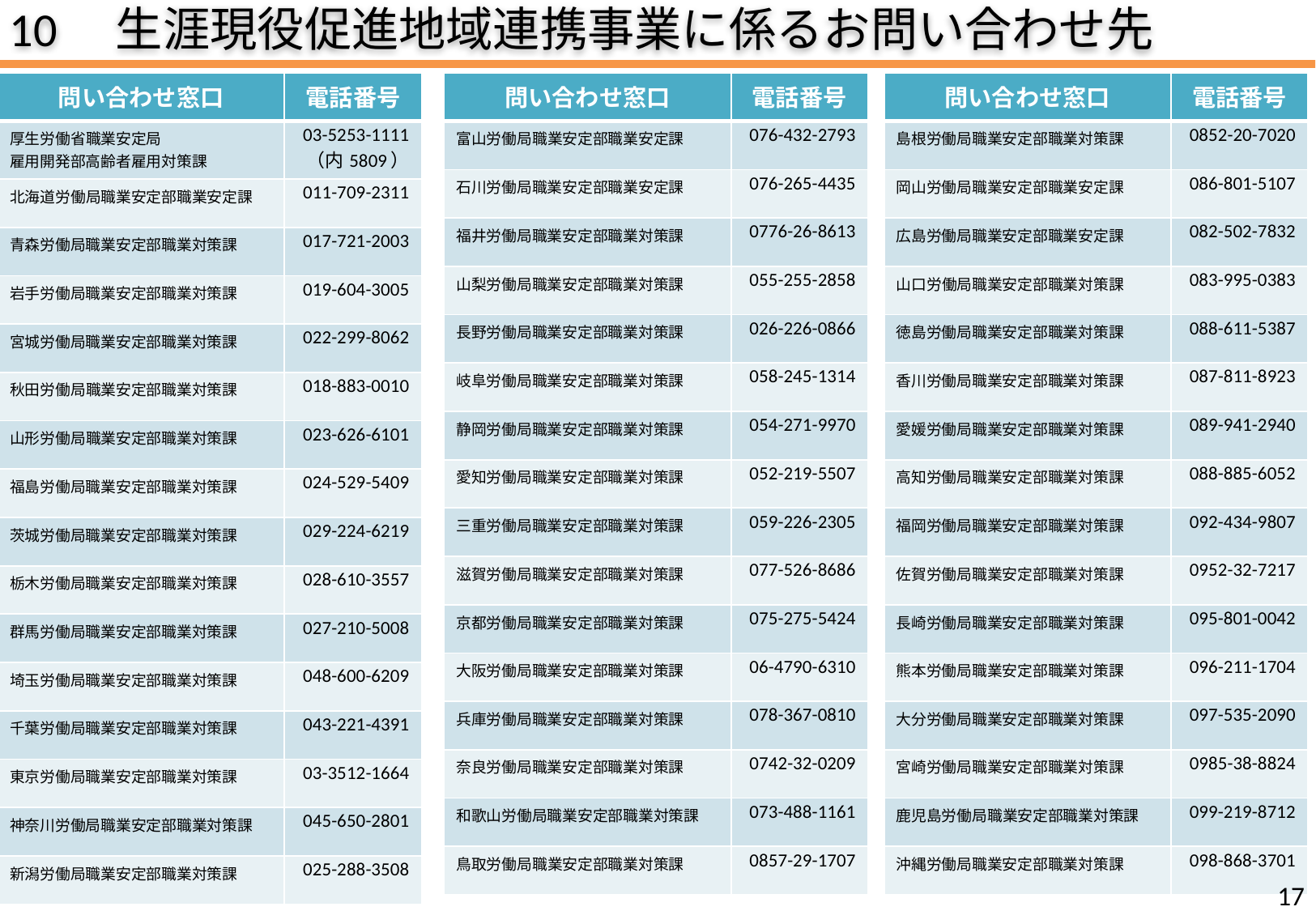

10　生涯現役促進地域連携事業に係るお問い合わせ先
| 問い合わせ窓口 | 電話番号 |
| --- | --- |
| 厚生労働省職業安定局 雇用開発部高齢者雇用対策課 | 03-5253-1111 （内5809） |
| 北海道労働局職業安定部職業安定課 | 011-709-2311 |
| 青森労働局職業安定部職業対策課 | 017-721-2003 |
| 岩手労働局職業安定部職業対策課 | 019-604-3005 |
| 宮城労働局職業安定部職業対策課 | 022-299-8062 |
| 秋田労働局職業安定部職業対策課 | 018-883-0010 |
| 山形労働局職業安定部職業対策課 | 023-626-6101 |
| 福島労働局職業安定部職業対策課 | 024-529-5409 |
| 茨城労働局職業安定部職業対策課 | 029-224-6219 |
| 栃木労働局職業安定部職業対策課 | 028-610-3557 |
| 群馬労働局職業安定部職業対策課 | 027-210-5008 |
| 埼玉労働局職業安定部職業対策課 | 048-600-6209 |
| 千葉労働局職業安定部職業対策課 | 043-221-4391 |
| 東京労働局職業安定部職業対策課 | 03-3512-1664 |
| 神奈川労働局職業安定部職業対策課 | 045-650-2801 |
| 新潟労働局職業安定部職業対策課 | 025-288-3508 |
| 問い合わせ窓口 | 電話番号 |
| --- | --- |
| 富山労働局職業安定部職業安定課 | 076-432-2793 |
| 石川労働局職業安定部職業安定課 | 076-265-4435 |
| 福井労働局職業安定部職業対策課 | 0776-26-8613 |
| 山梨労働局職業安定部職業対策課 | 055-255-2858 |
| 長野労働局職業安定部職業対策課 | 026-226-0866 |
| 岐阜労働局職業安定部職業対策課 | 058-245-1314 |
| 静岡労働局職業安定部職業対策課 | 054-271-9970 |
| 愛知労働局職業安定部職業対策課 | 052-219-5507 |
| 三重労働局職業安定部職業対策課 | 059-226-2305 |
| 滋賀労働局職業安定部職業対策課 | 077-526-8686 |
| 京都労働局職業安定部職業対策課 | 075-275-5424 |
| 大阪労働局職業安定部職業対策課 | 06-4790-6310 |
| 兵庫労働局職業安定部職業対策課 | 078-367-0810 |
| 奈良労働局職業安定部職業対策課 | 0742-32-0209 |
| 和歌山労働局職業安定部職業対策課 | 073-488-1161 |
| 鳥取労働局職業安定部職業対策課 | 0857-29-1707 |
| 問い合わせ窓口 | 電話番号 |
| --- | --- |
| 島根労働局職業安定部職業対策課 | 0852-20-7020 |
| 岡山労働局職業安定部職業安定課 | 086-801-5107 |
| 広島労働局職業安定部職業安定課 | 082-502-7832 |
| 山口労働局職業安定部職業対策課 | 083-995-0383 |
| 徳島労働局職業安定部職業対策課 | 088-611-5387 |
| 香川労働局職業安定部職業対策課 | 087-811-8923 |
| 愛媛労働局職業安定部職業対策課 | 089-941-2940 |
| 高知労働局職業安定部職業対策課 | 088-885-6052 |
| 福岡労働局職業安定部職業対策課 | 092-434-9807 |
| 佐賀労働局職業安定部職業対策課 | 0952-32-7217 |
| 長崎労働局職業安定部職業対策課 | 095-801-0042 |
| 熊本労働局職業安定部職業対策課 | 096-211-1704 |
| 大分労働局職業安定部職業対策課 | 097-535-2090 |
| 宮崎労働局職業安定部職業対策課 | 0985-38-8824 |
| 鹿児島労働局職業安定部職業対策課 | 099-219-8712 |
| 沖縄労働局職業安定部職業対策課 | 098-868-3701 |
17